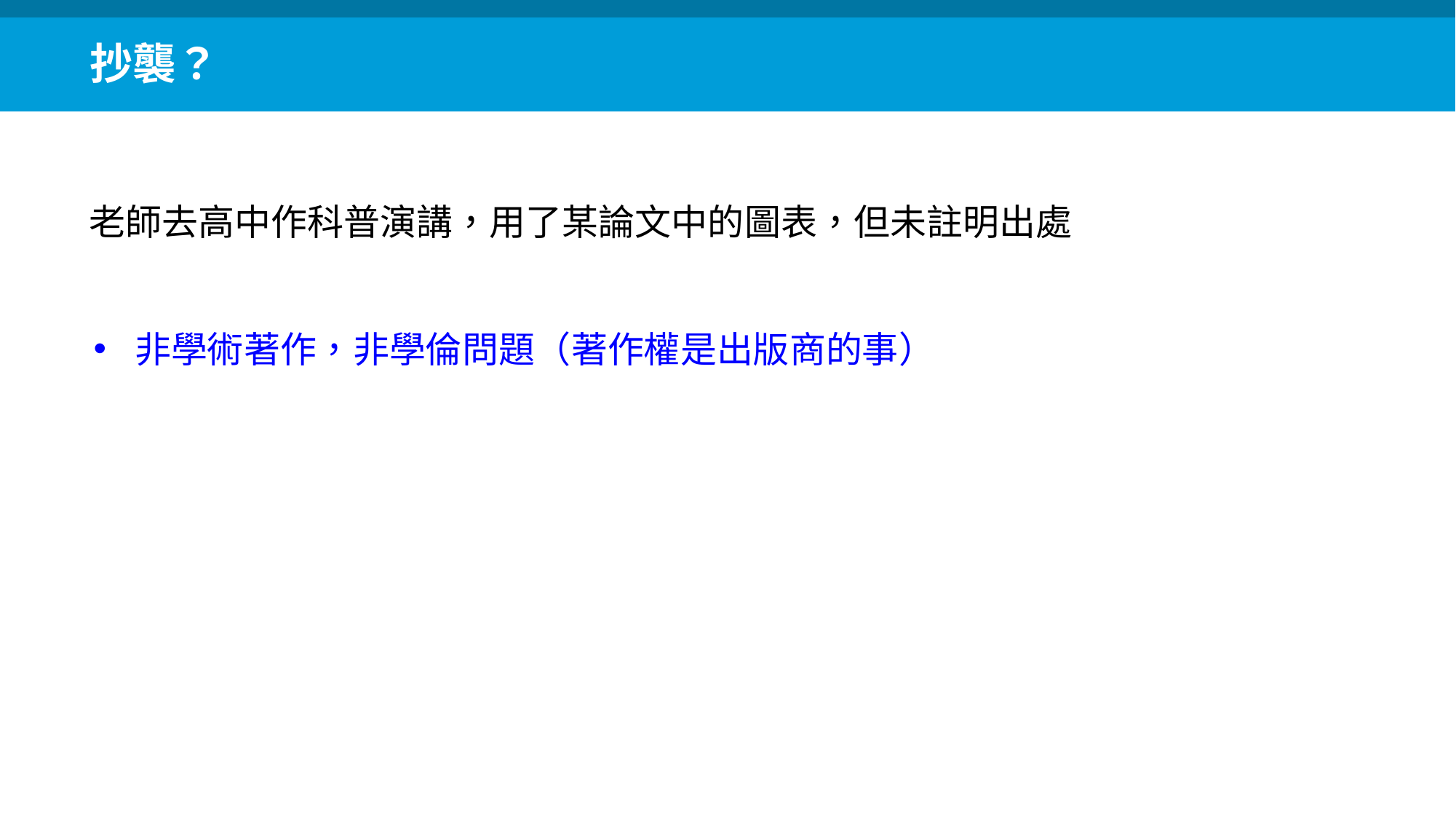

抄襲？
老師去高中作科普演講，用了某論文中的圖表，但未註明出處
非學術著作，非學倫問題（著作權是出版商的事）